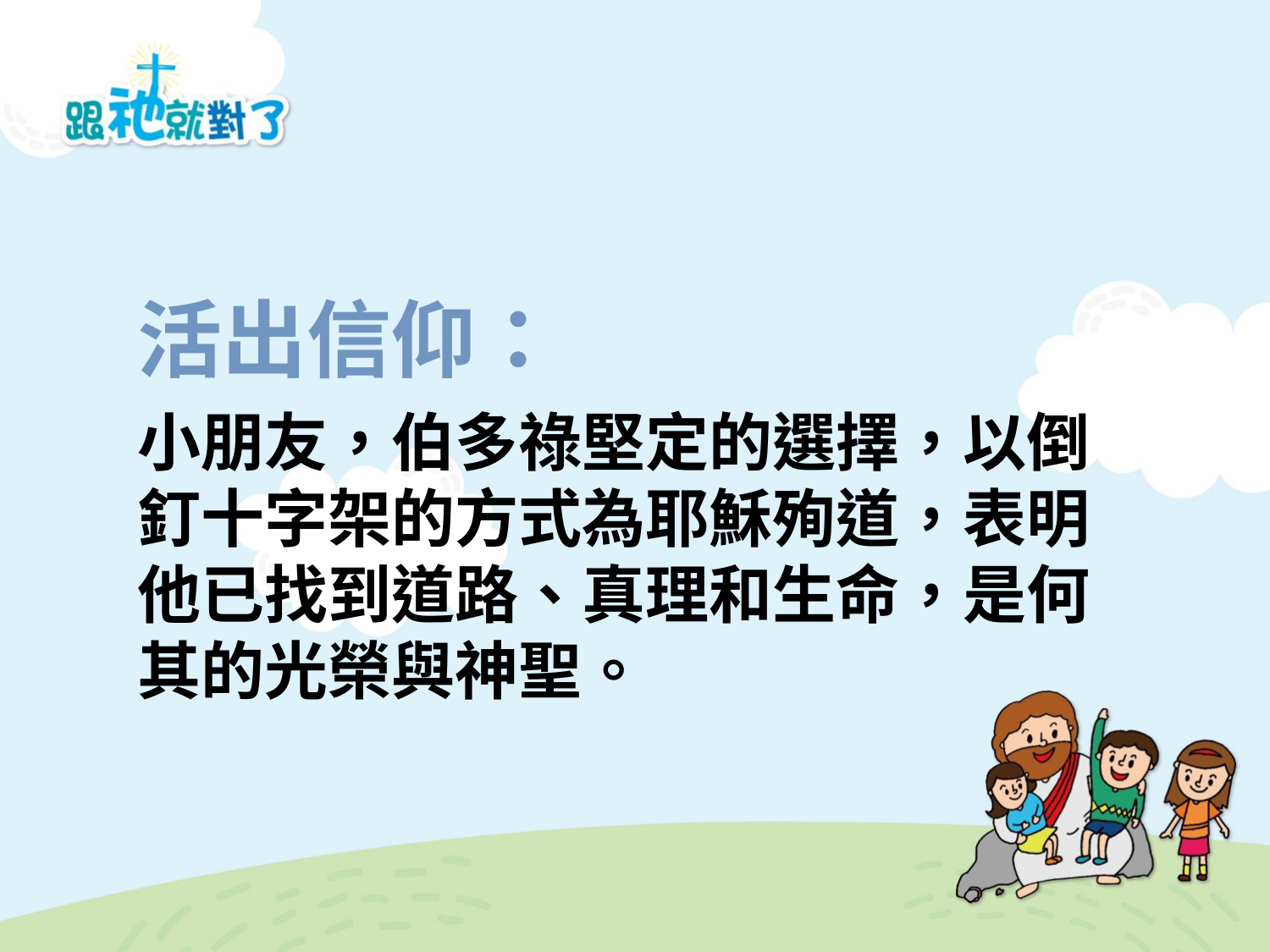

活出信仰：
小朋友，伯多祿堅定的選擇，以倒釘十字架的方式為耶穌殉道，表明他已找到道路、真理和生命，是何其的光榮與神聖。